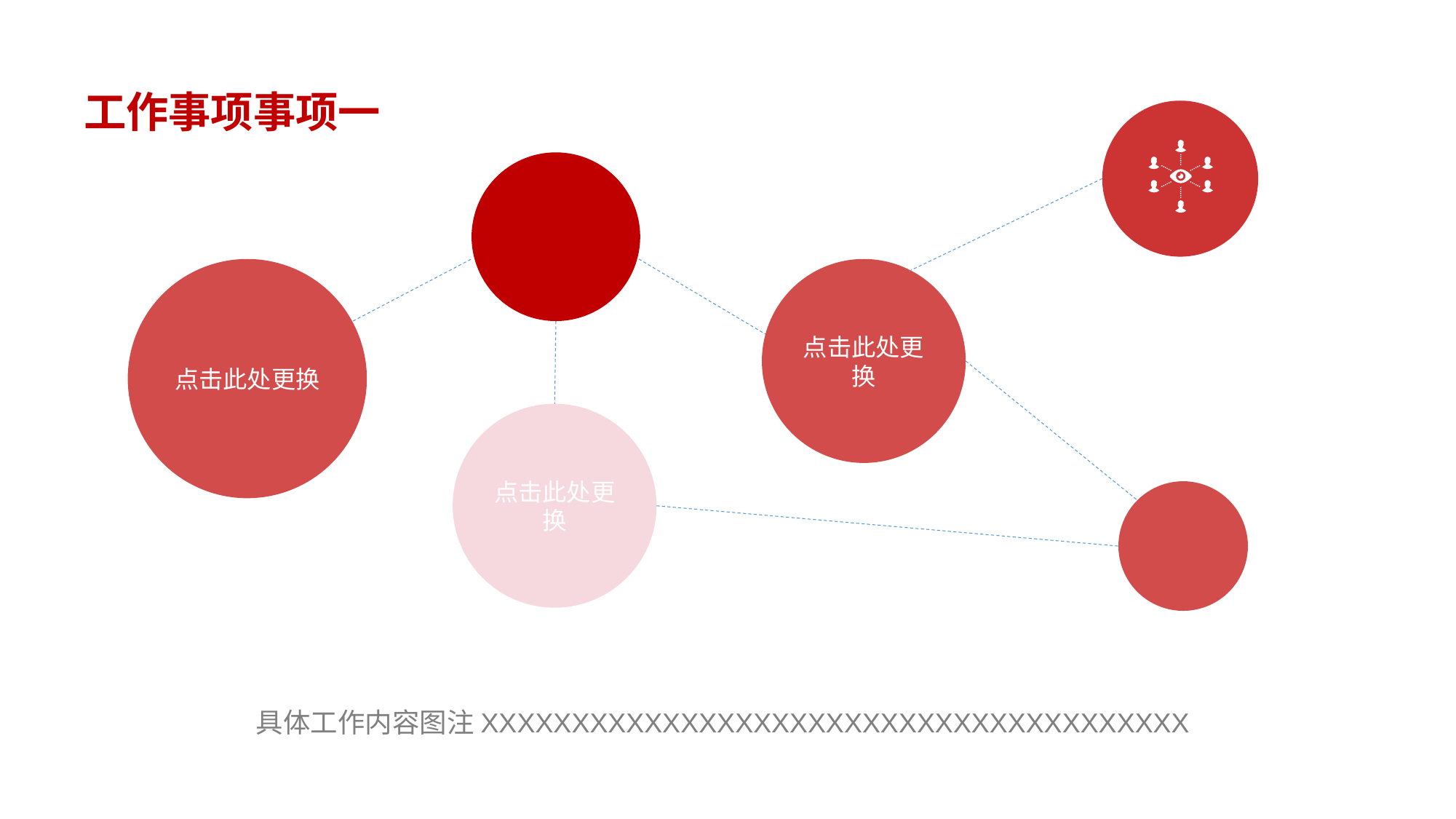

工作事项事项一

点击此处更换
点击此处更换
点击此处更换

具体工作内容图注XXXXXXXXXXXXXXXXXXXXXXXXXXXXXXXXXXXXXXX